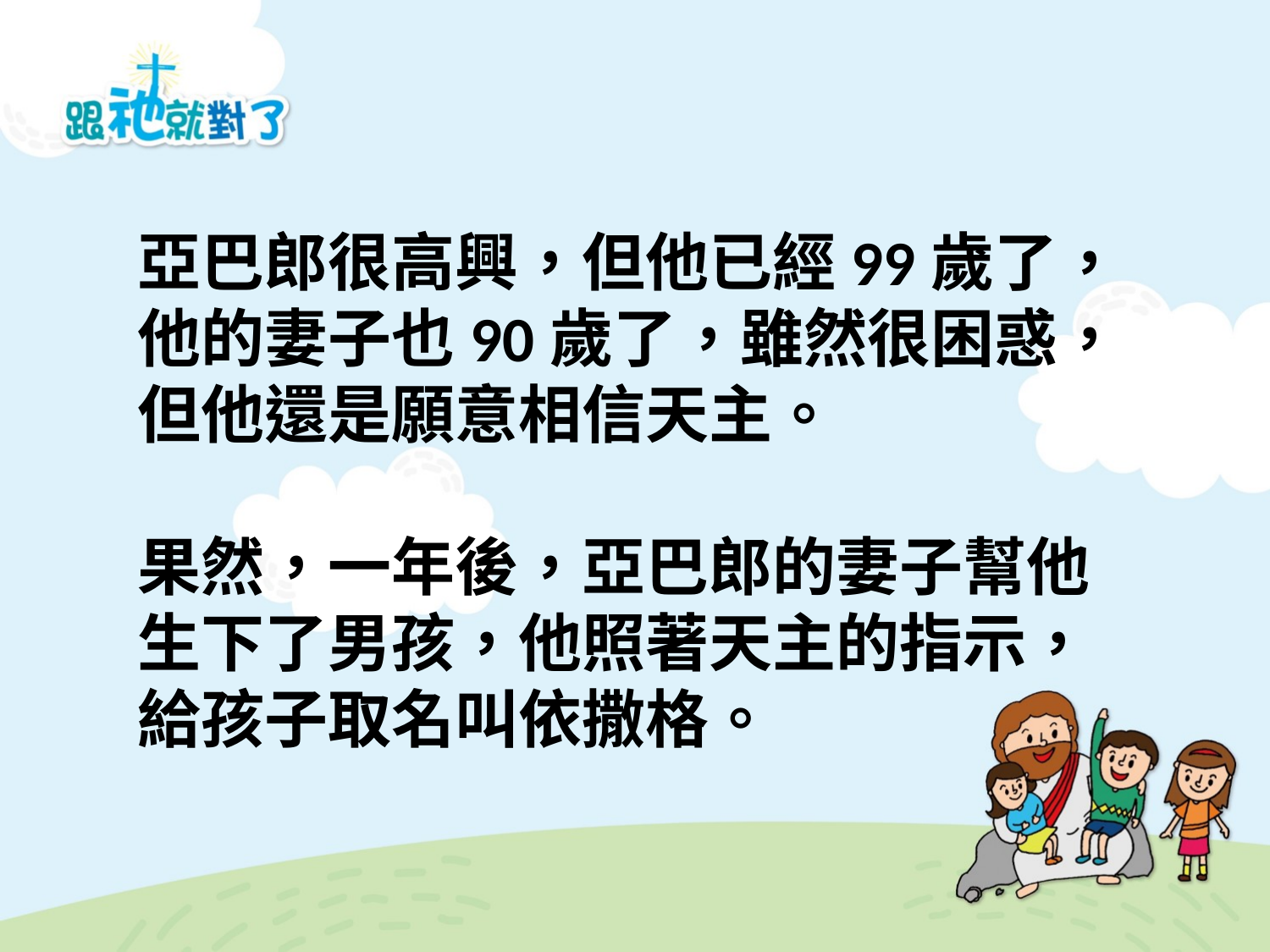

亞巴郎很高興，但他已經99歲了，他的妻子也90歲了，雖然很困惑，但他還是願意相信天主。

果然，一年後，亞巴郎的妻子幫他生下了男孩，他照著天主的指示，給孩子取名叫依撒格。